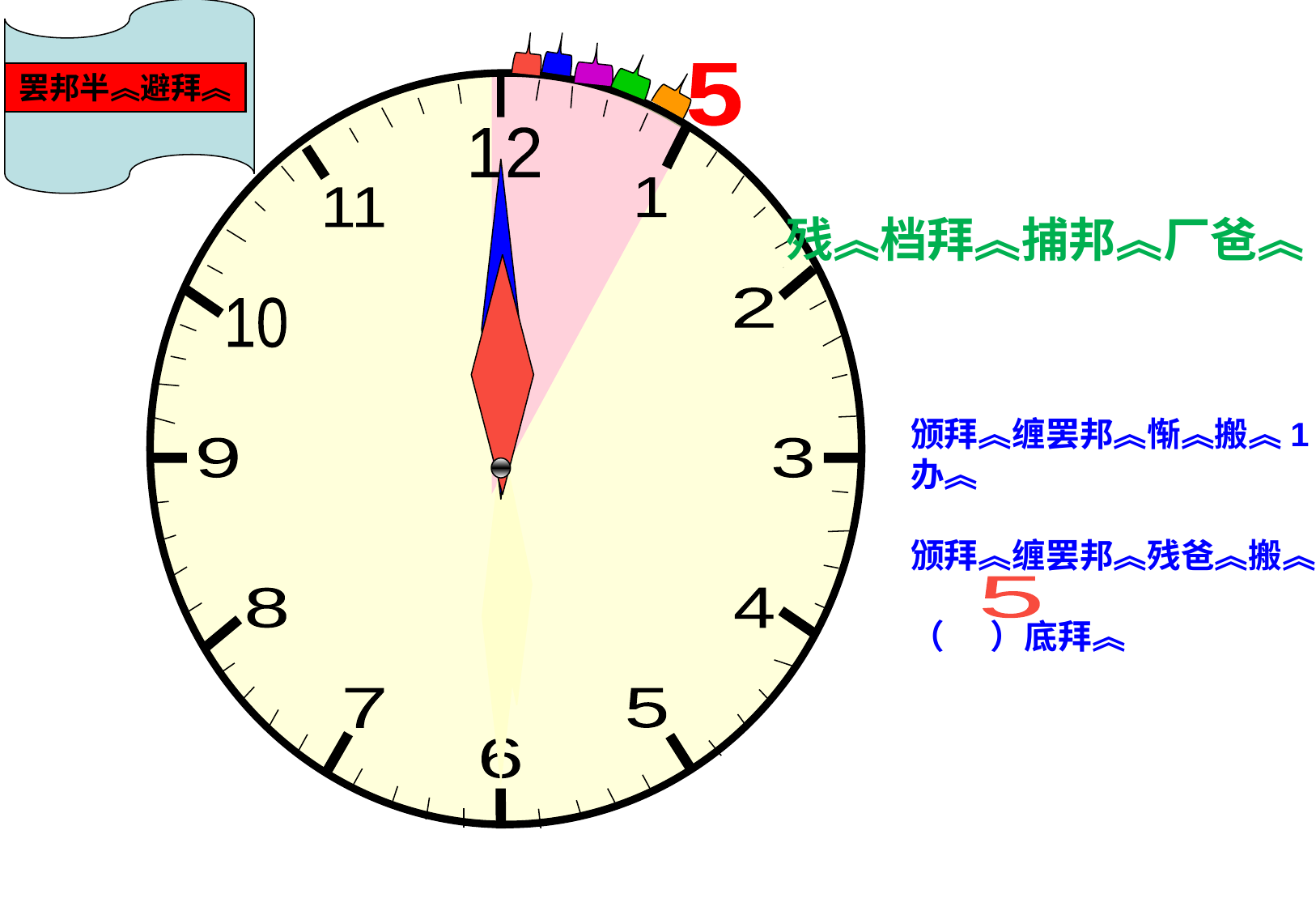

罢邦半︽避拜︽
5

12

残︽档拜︽捕邦︽厂爸︽

1
11

2

10

颁拜︽缠罢邦︽惭︽搬︽1办︽

颁拜︽缠罢邦︽残爸︽搬︽

（      ）底拜︽

9
3

5
8
4

7
5

6